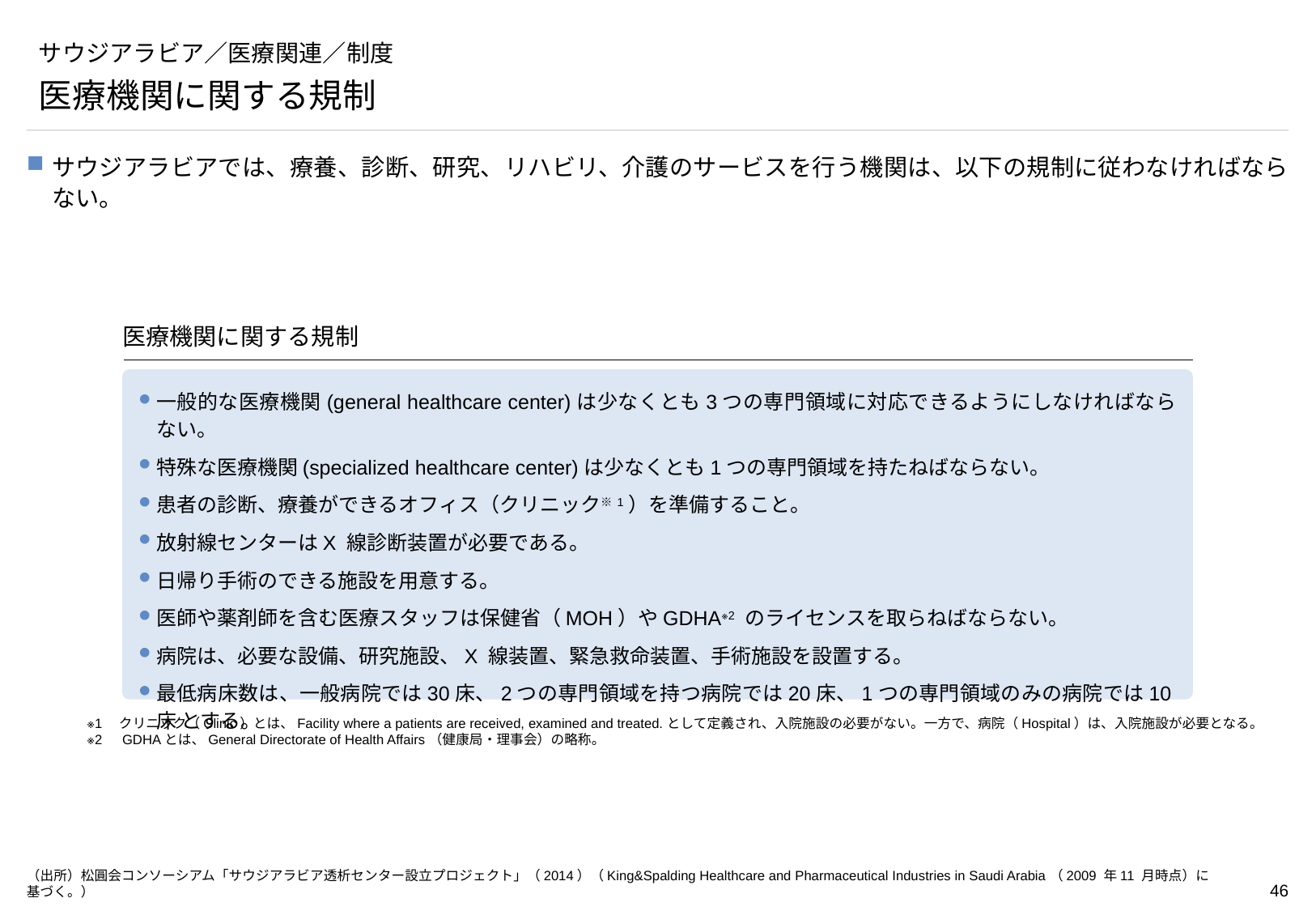

# サウジアラビア／医療関連／制度
医療機関に関する規制
サウジアラビアでは、療養、診断、研究、リハビリ、介護のサービスを行う機関は、以下の規制に従わなければならない。
医療機関に関する規制
一般的な医療機関(general healthcare center)は少なくとも3つの専門領域に対応できるようにしなければならない。
特殊な医療機関(specialized healthcare center)は少なくとも1つの専門領域を持たねばならない。
患者の診断、療養ができるオフィス（クリニック※1）を準備すること。
放射線センターはX 線診断装置が必要である。
日帰り手術のできる施設を用意する。
医師や薬剤師を含む医療スタッフは保健省（MOH）やGDHA※2 のライセンスを取らねばならない。
病院は、必要な設備、研究施設、X 線装置、緊急救命装置、手術施設を設置する。
最低病床数は、一般病院では30床、2つの専門領域を持つ病院では20床、1つの専門領域のみの病院では10床 とする。
※1　クリニック（Clinic）とは、Facility where a patients are received, examined and treated.として定義され、入院施設の必要がない。一方で、病院（Hospital）は、入院施設が必要となる。
※2　GDHAとは、General Directorate of Health Affairs（健康局・理事会）の略称。
（出所）松圓会コンソーシアム「サウジアラビア透析センター設立プロジェクト」（2014）（King&Spalding Healthcare and Pharmaceutical Industries in Saudi Arabia（2009 年11 月時点）に基づく。）